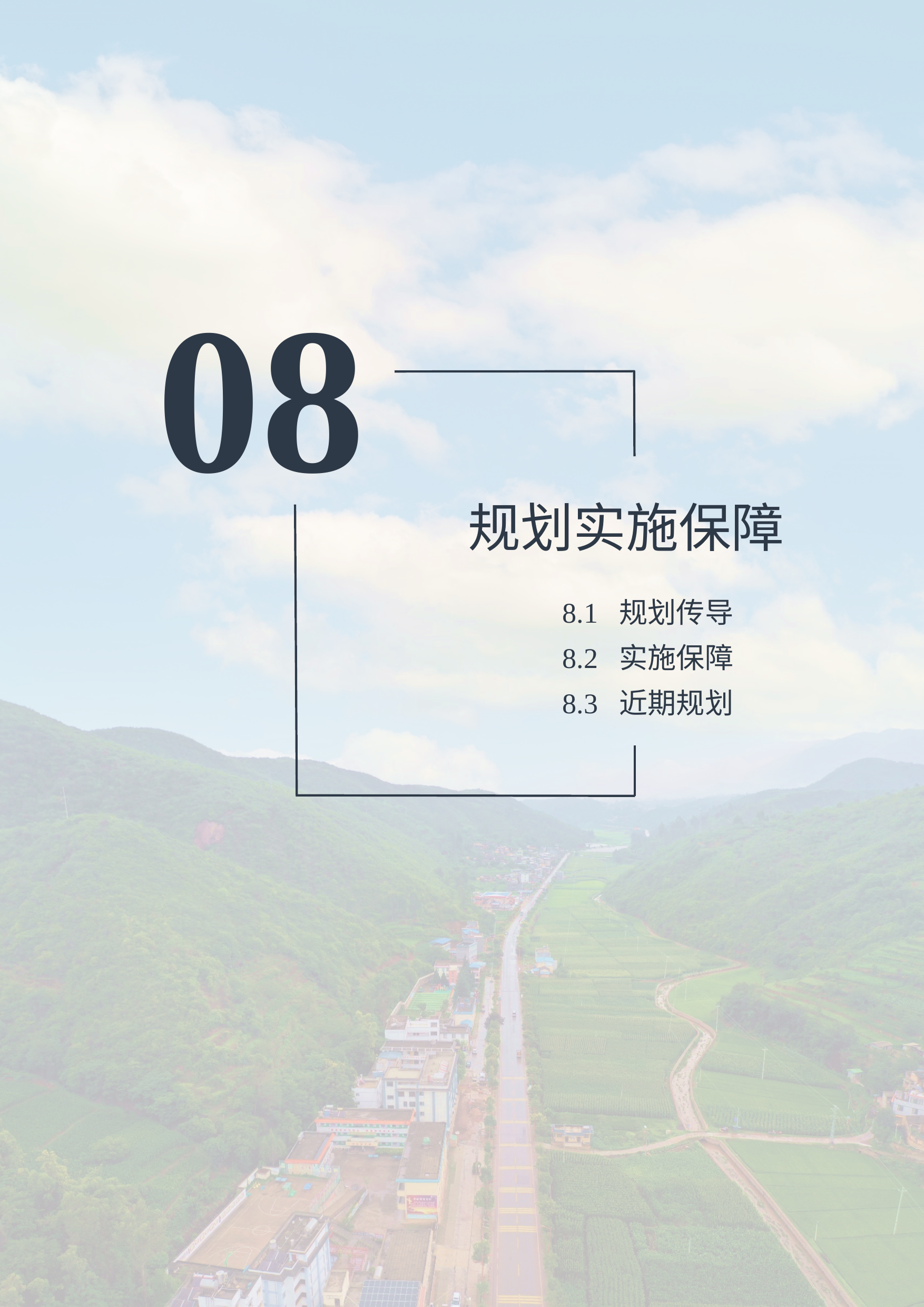

08
规划实施保障
8.1  规划传导
8.2  实施保障
8.3  近期规划